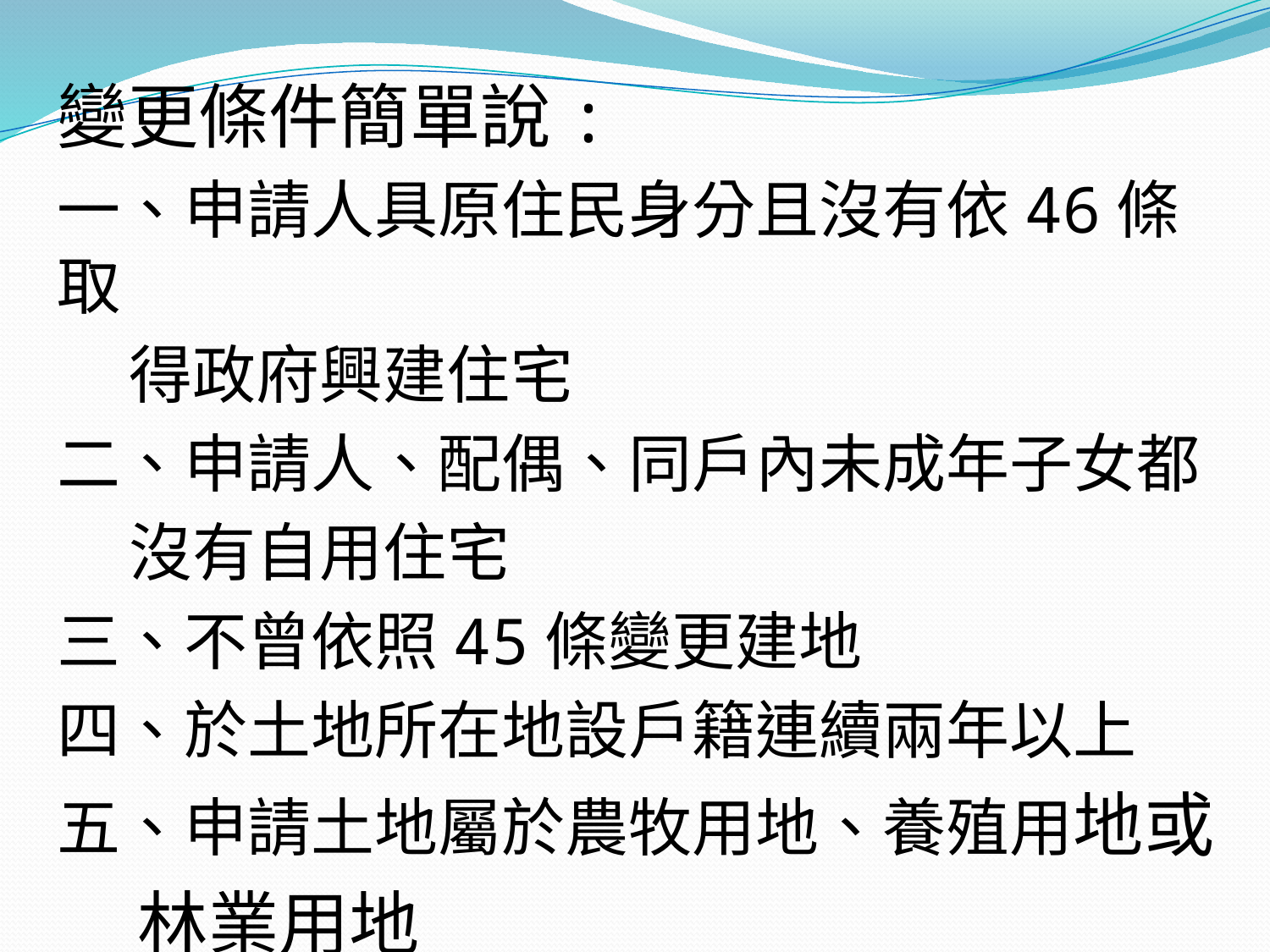

變更條件簡單說:
一、申請人具原住民身分且沒有依46條取
    得政府興建住宅
二、申請人、配偶、同戶內未成年子女都
    沒有自用住宅
三、不曾依照45條變更建地
四、於土地所在地設戶籍連續兩年以上
五、申請土地屬於農牧用地、養殖用地或
    林業用地